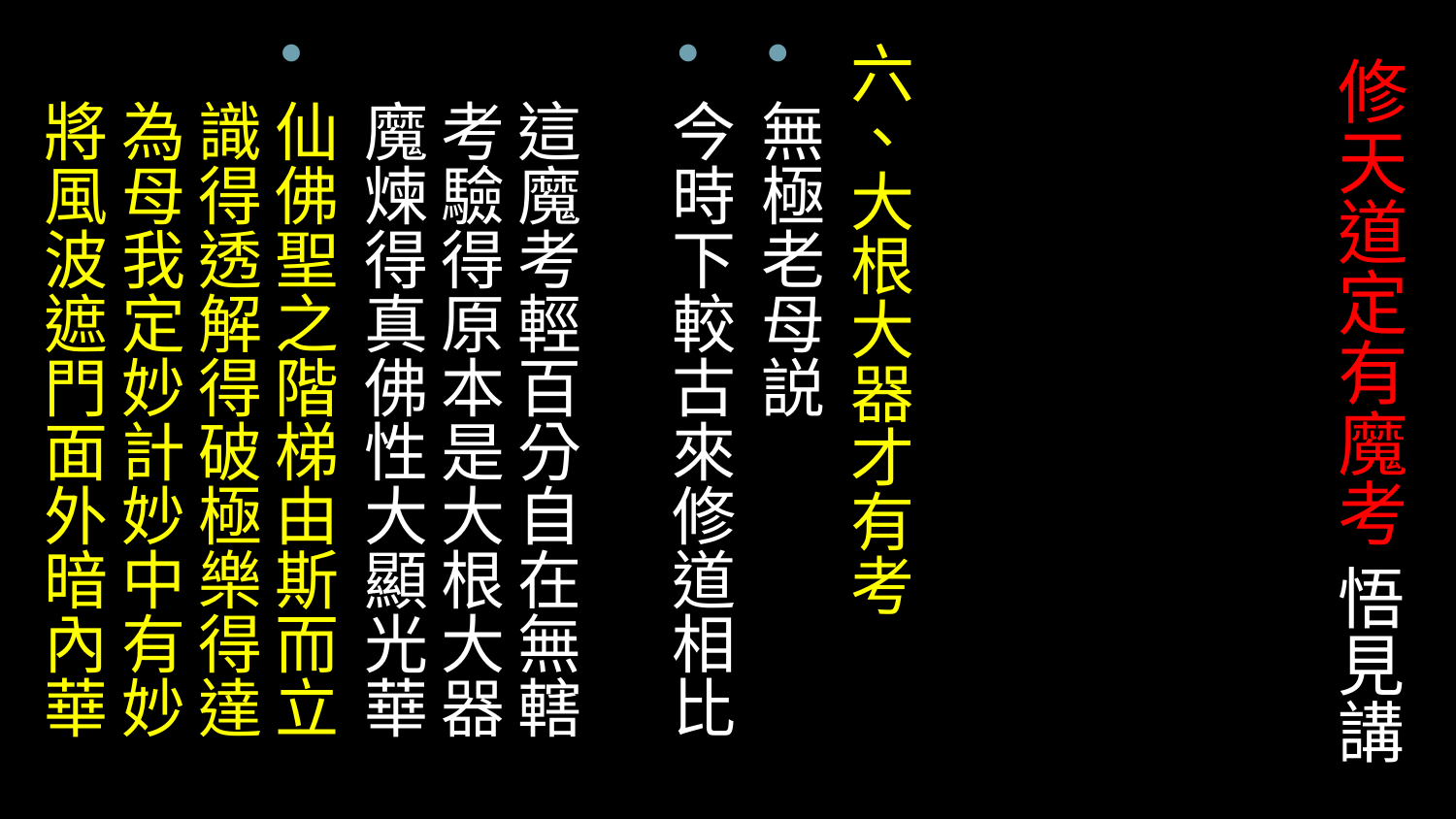

六、大根大器才有考
無極老母説
今時下較古來修道相比 　
這魔考輕百分自在無轄
考驗得原本是大根大器
魔煉得真佛性大顯光華
仙佛聖之階梯由斯而立
識得透解得破極樂得達
為母我定妙計妙中有妙
將風波遮門面外暗內華
# 修天道定有魔考 悟見講